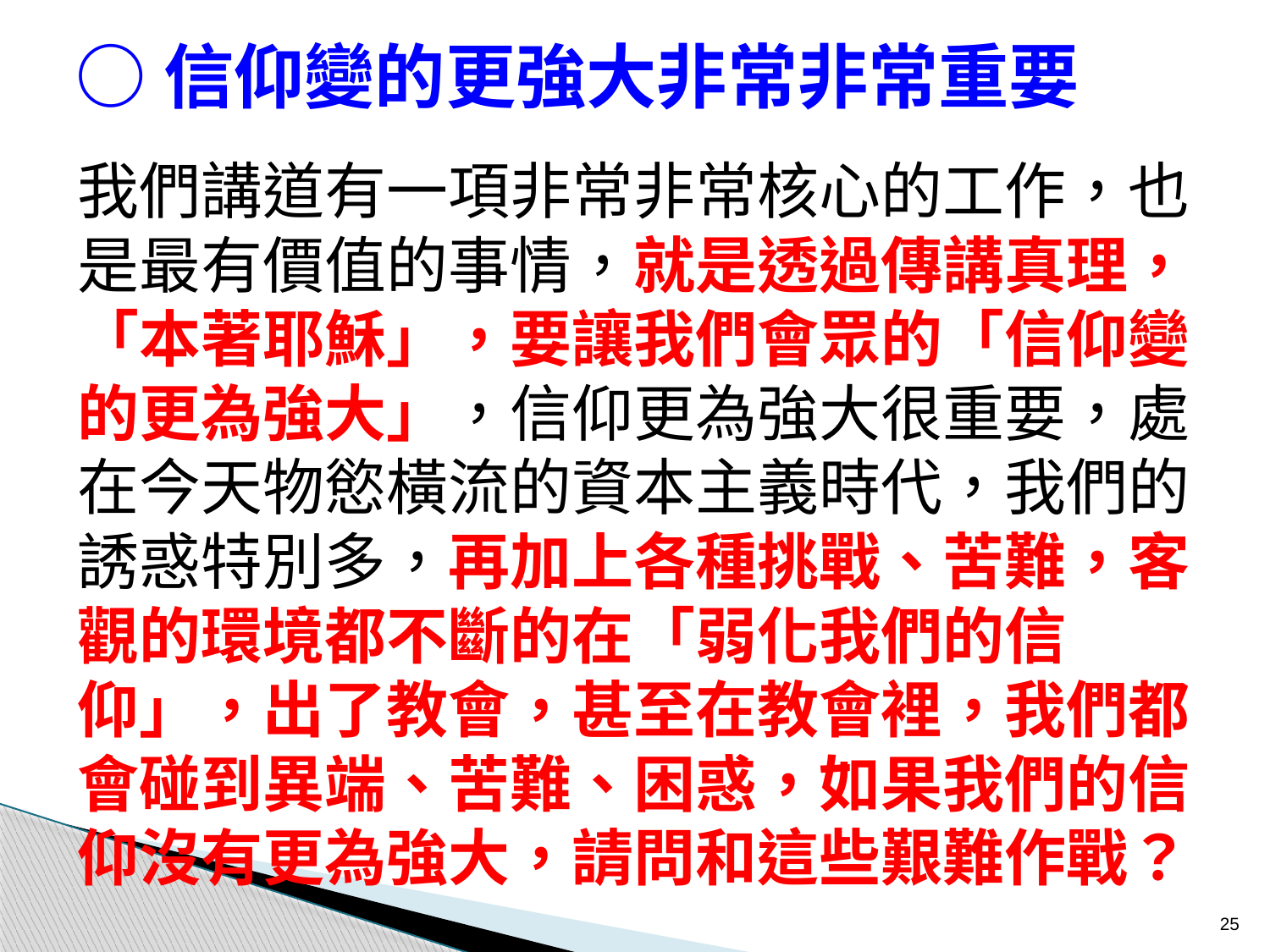

○信仰變的更強大非常非常重要
我們講道有一項非常非常核心的工作，也是最有價值的事情，就是透過傳講真理，「本著耶穌」，要讓我們會眾的「信仰變的更為強大」，信仰更為強大很重要，處在今天物慾橫流的資本主義時代，我們的誘惑特別多，再加上各種挑戰、苦難，客觀的環境都不斷的在「弱化我們的信仰」，出了教會，甚至在教會裡，我們都會碰到異端、苦難、困惑，如果我們的信仰沒有更為強大，請問和這些艱難作戰？
25